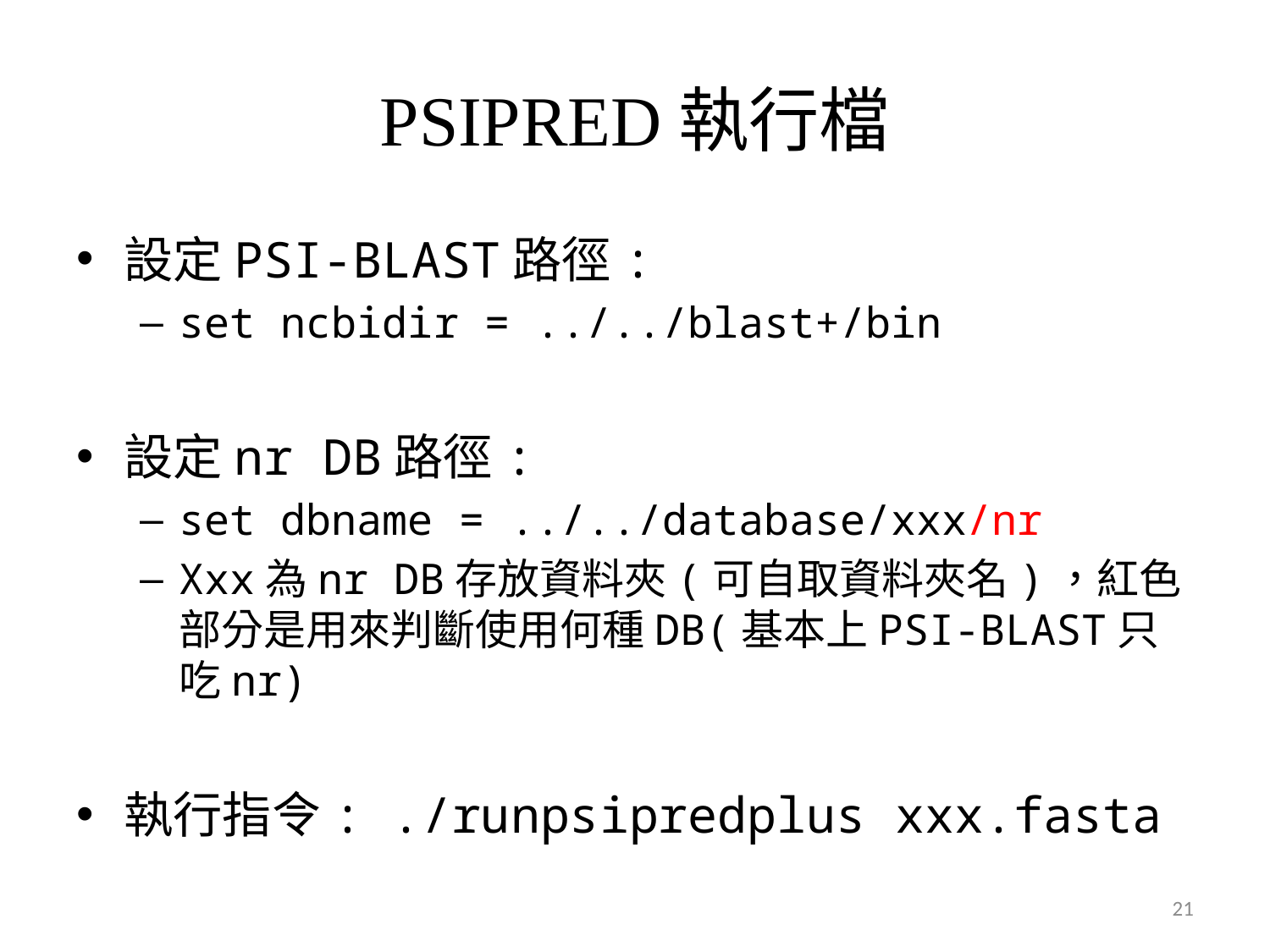

# PSIPRED執行檔
設定PSI-BLAST路徑:
set ncbidir = ../../blast+/bin

設定nr DB路徑:
set dbname = ../../database/xxx/nr
Xxx為nr DB存放資料夾(可自取資料夾名)，紅色部分是用來判斷使用何種DB(基本上PSI-BLAST只吃nr)

執行指令: ./runpsipredplus xxx.fasta
21